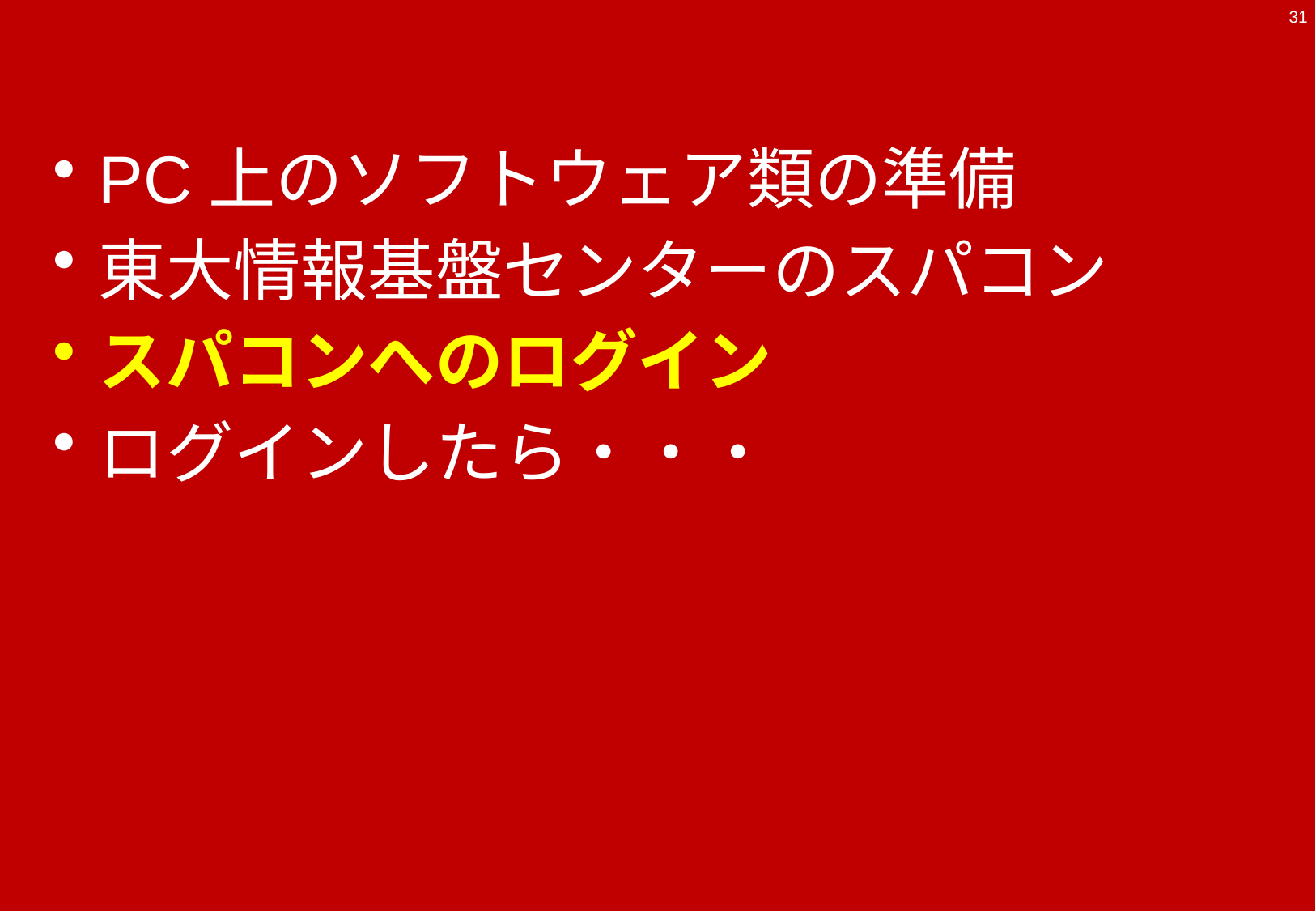

31
PC上のソフトウェア類の準備
東大情報基盤センターのスパコン
スパコンへのログイン
ログインしたら・・・